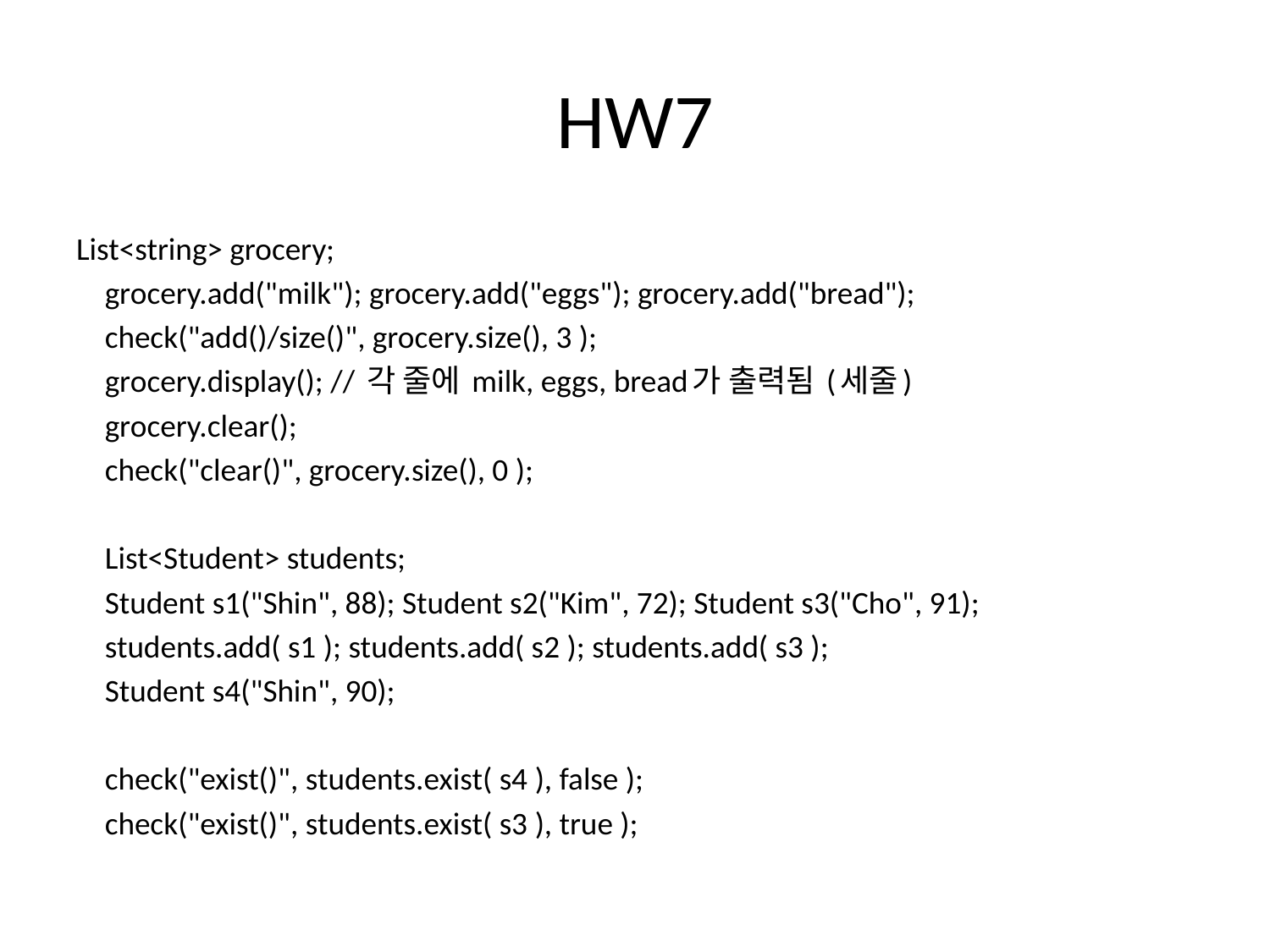

# HW7
List<string> grocery;
    grocery.add("milk"); grocery.add("eggs"); grocery.add("bread");
    check("add()/size()", grocery.size(), 3 );
    grocery.display(); // 각 줄에 milk, eggs, bread가 출력됨 (세줄)
    grocery.clear();
    check("clear()", grocery.size(), 0 );

    List<Student> students;
    Student s1("Shin", 88); Student s2("Kim", 72); Student s3("Cho", 91);
    students.add( s1 ); students.add( s2 ); students.add( s3 );
    Student s4("Shin", 90);

    check("exist()", students.exist( s4 ), false );
    check("exist()", students.exist( s3 ), true );